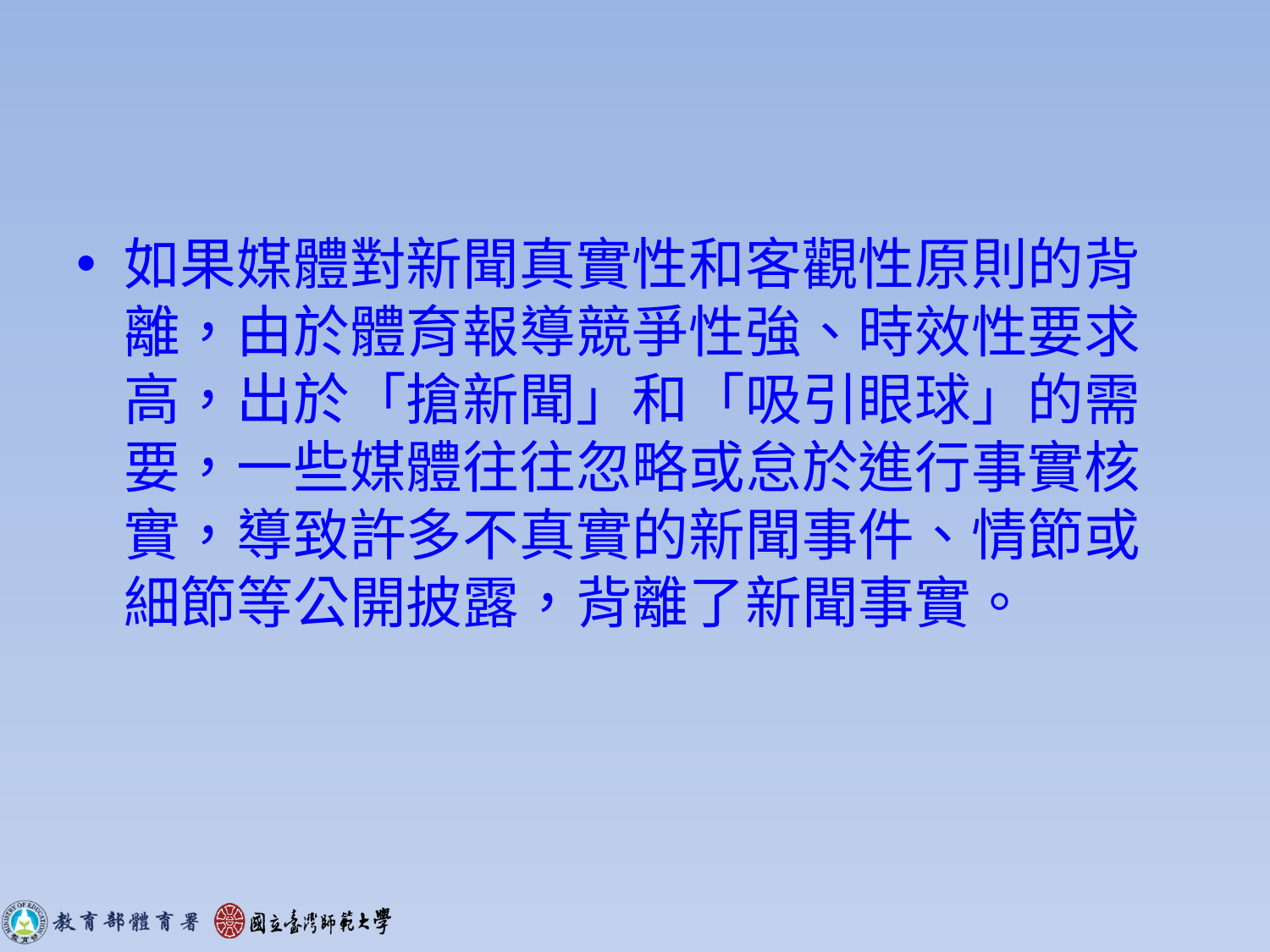

#
如果媒體對新聞真實性和客觀性原則的背離，由於體育報導競爭性強、時效性要求高，出於「搶新聞」和「吸引眼球」的需要，一些媒體往往忽略或怠於進行事實核實，導致許多不真實的新聞事件、情節或細節等公開披露，背離了新聞事實。